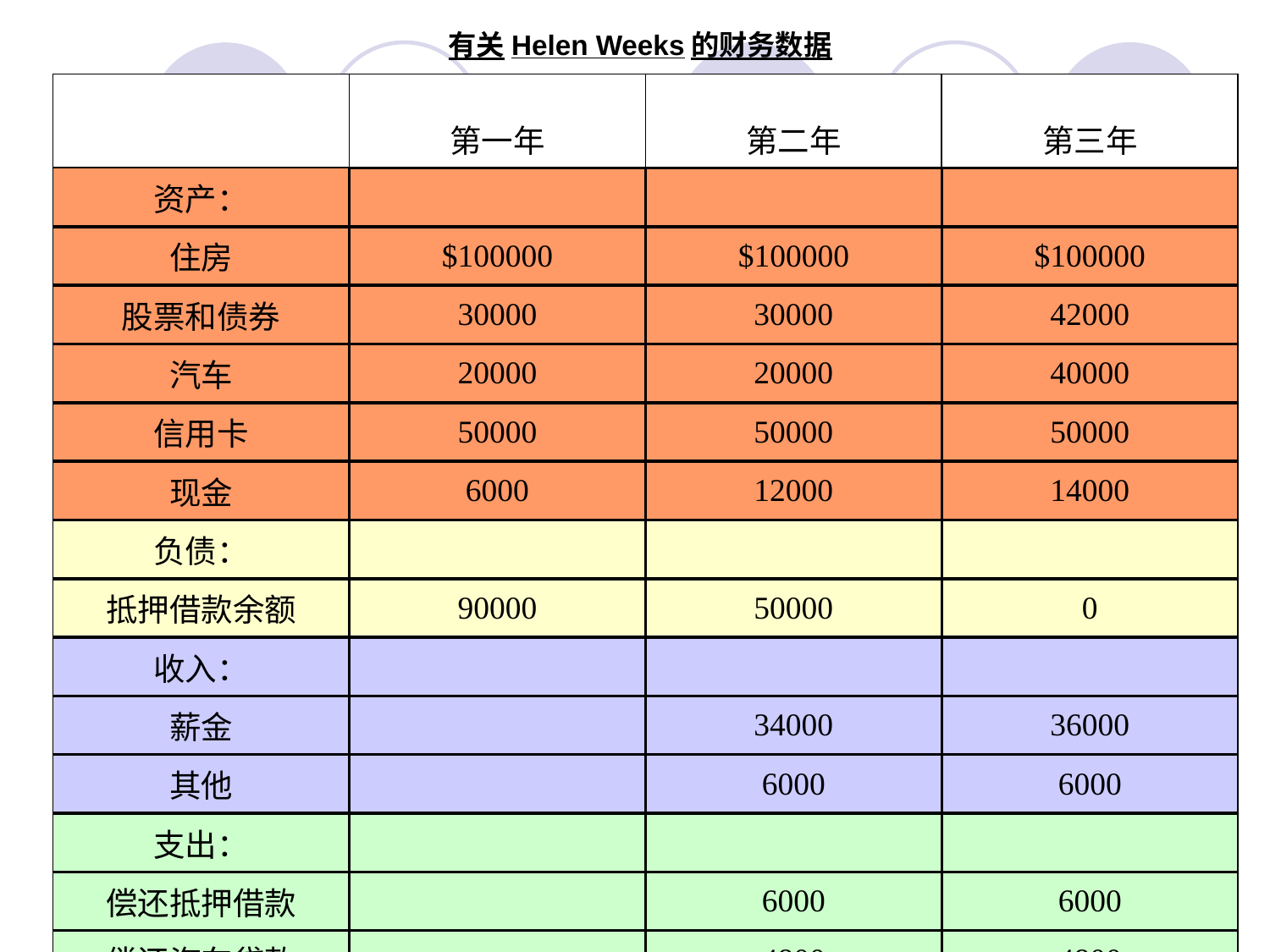

有关Helen Weeks的财务数据
|  | 第一年 | 第二年 | 第三年 |
| --- | --- | --- | --- |
| 资产： |  |  |  |
| 住房 | $100000 | $100000 | $100000 |
| 股票和债券 | 30000 | 30000 | 42000 |
| 汽车 | 20000 | 20000 | 40000 |
| 信用卡 | 50000 | 50000 | 50000 |
| 现金 | 6000 | 12000 | 14000 |
| 负债： |  |  |  |
| 抵押借款余额 | 90000 | 50000 | 0 |
| 收入： |  |  |  |
| 薪金 |  | 34000 | 36000 |
| 其他 |  | 6000 | 6000 |
| 支出： |  |  |  |
| 偿还抵押借款 |  | 6000 | 6000 |
| 偿还汽车贷款 |  | 4800 | 4800 |
| 其他生活支出 |  | 20000 | 22000 |